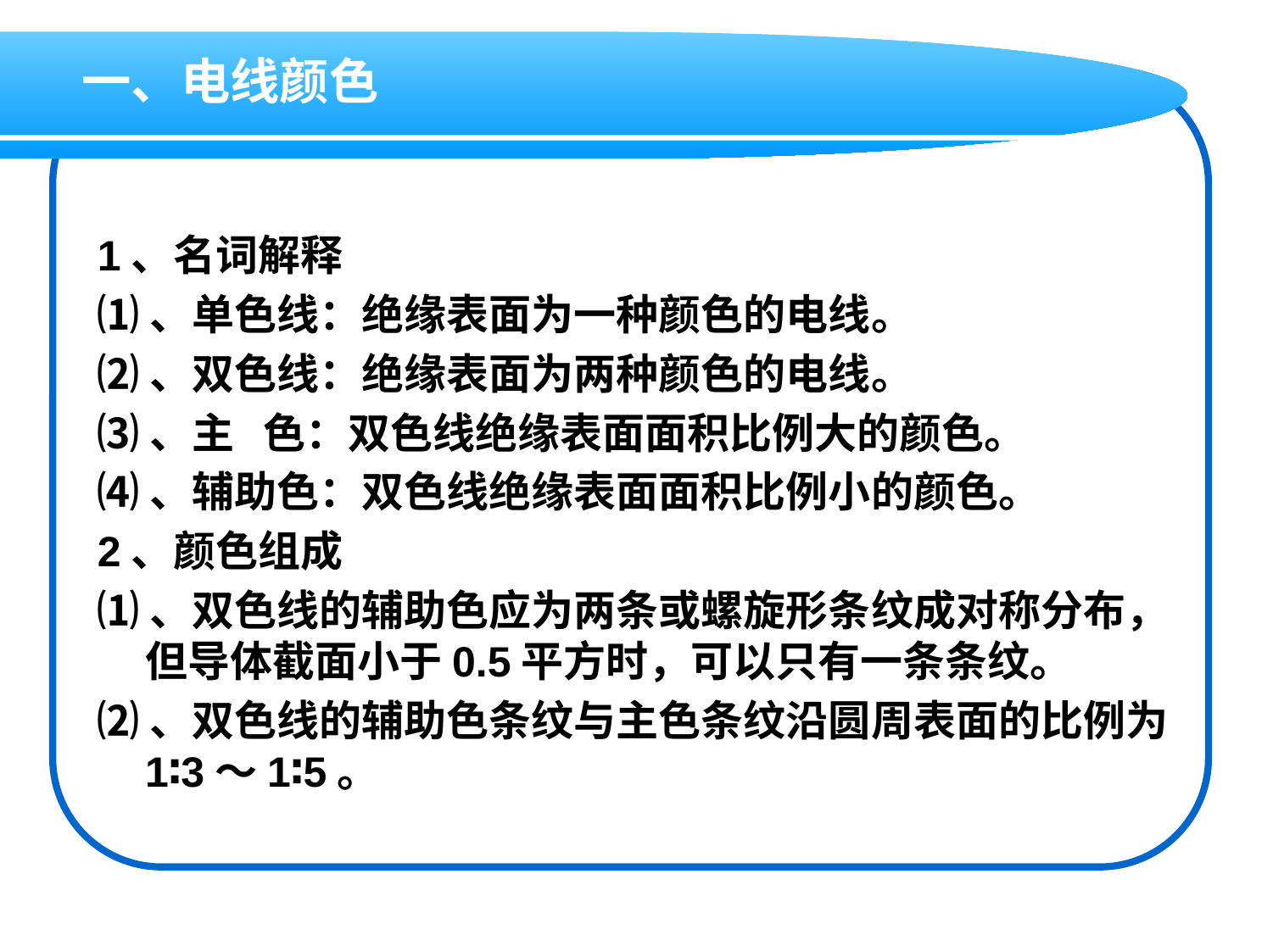

# 一、电线颜色
1、名词解释
⑴、单色线：绝缘表面为一种颜色的电线。
⑵、双色线：绝缘表面为两种颜色的电线。
⑶、主   色：双色线绝缘表面面积比例大的颜色。
⑷、辅助色：双色线绝缘表面面积比例小的颜色。
2、颜色组成
⑴、双色线的辅助色应为两条或螺旋形条纹成对称分布，但导体截面小于0.5平方时，可以只有一条条纹。
⑵、双色线的辅助色条纹与主色条纹沿圆周表面的比例为1∶3～1∶5。